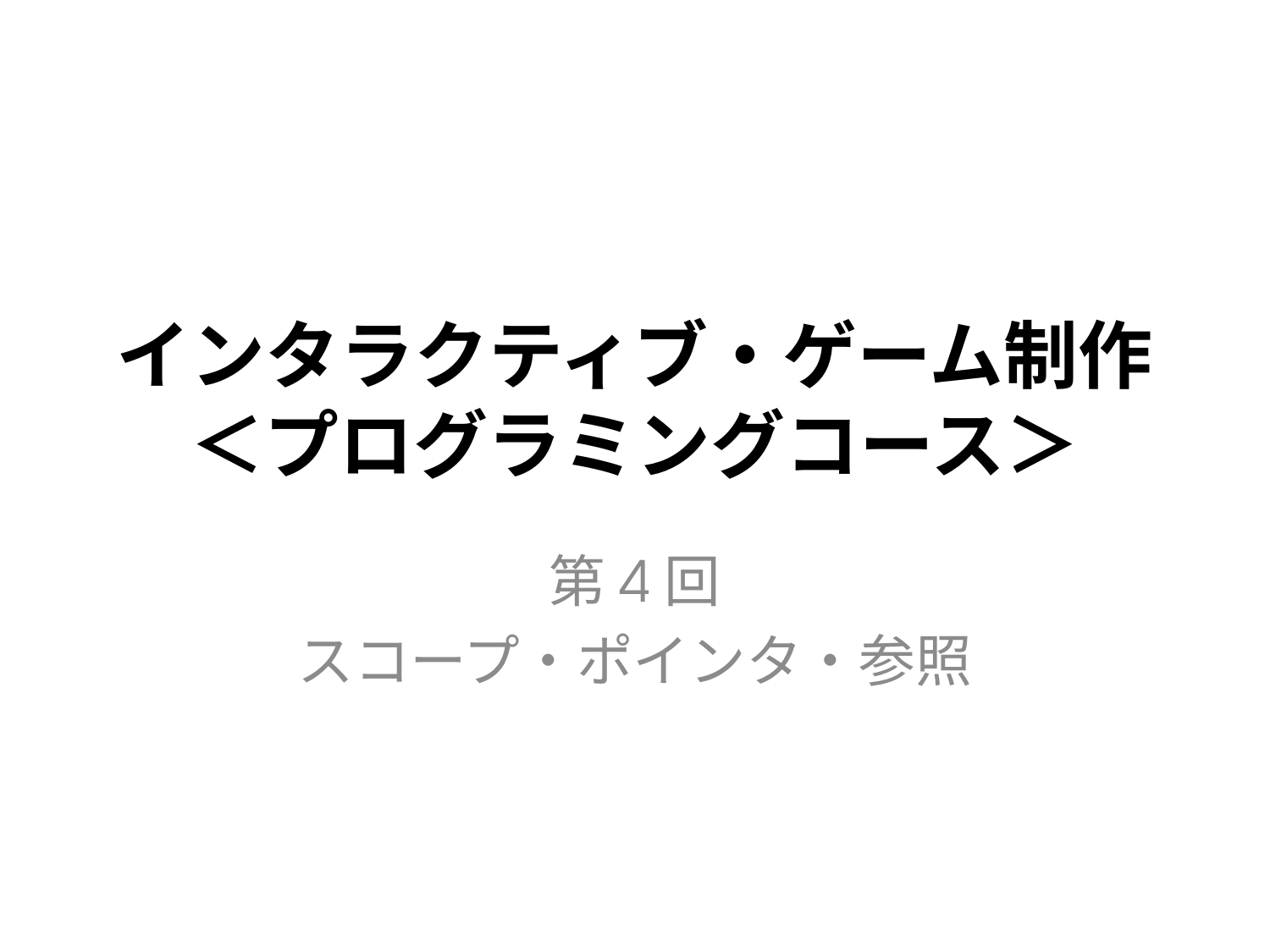

# インタラクティブ・ゲーム制作 ＜プログラミングコース＞
第4回
スコープ・ポインタ・参照